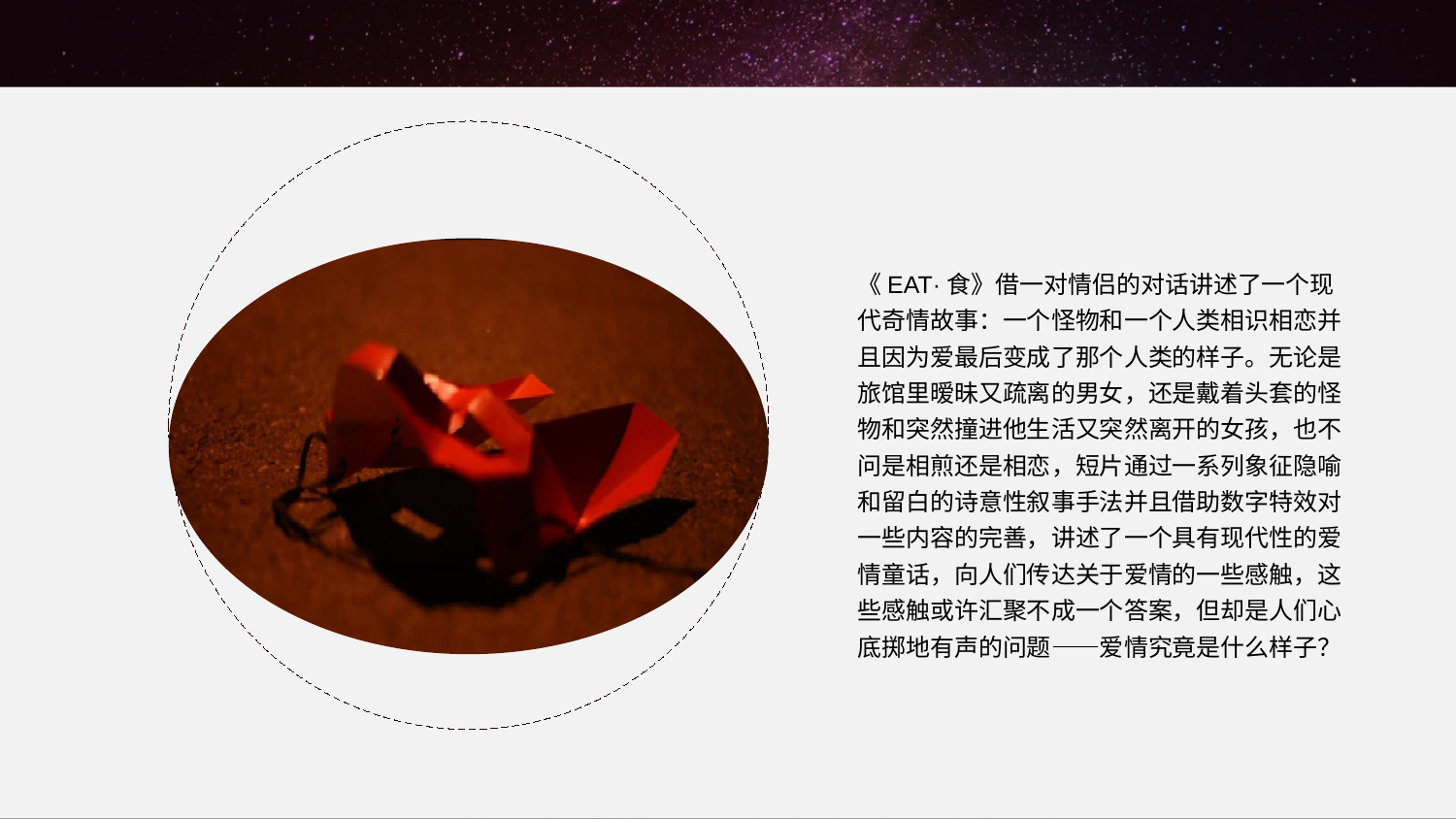

《EAT·食》借一对情侣的对话讲述了一个现代奇情故事：一个怪物和一个人类相识相恋并且因为爱最后变成了那个人类的样子。无论是旅馆里暧昧又疏离的男女，还是戴着头套的怪物和突然撞进他生活又突然离开的女孩，也不问是相煎还是相恋，短片通过一系列象征隐喻和留白的诗意性叙事手法并且借助数字特效对一些内容的完善，讲述了一个具有现代性的爱情童话，向人们传达关于爱情的一些感触，这些感触或许汇聚不成一个答案，但却是人们心底掷地有声的问题——爱情究竟是什么样子？